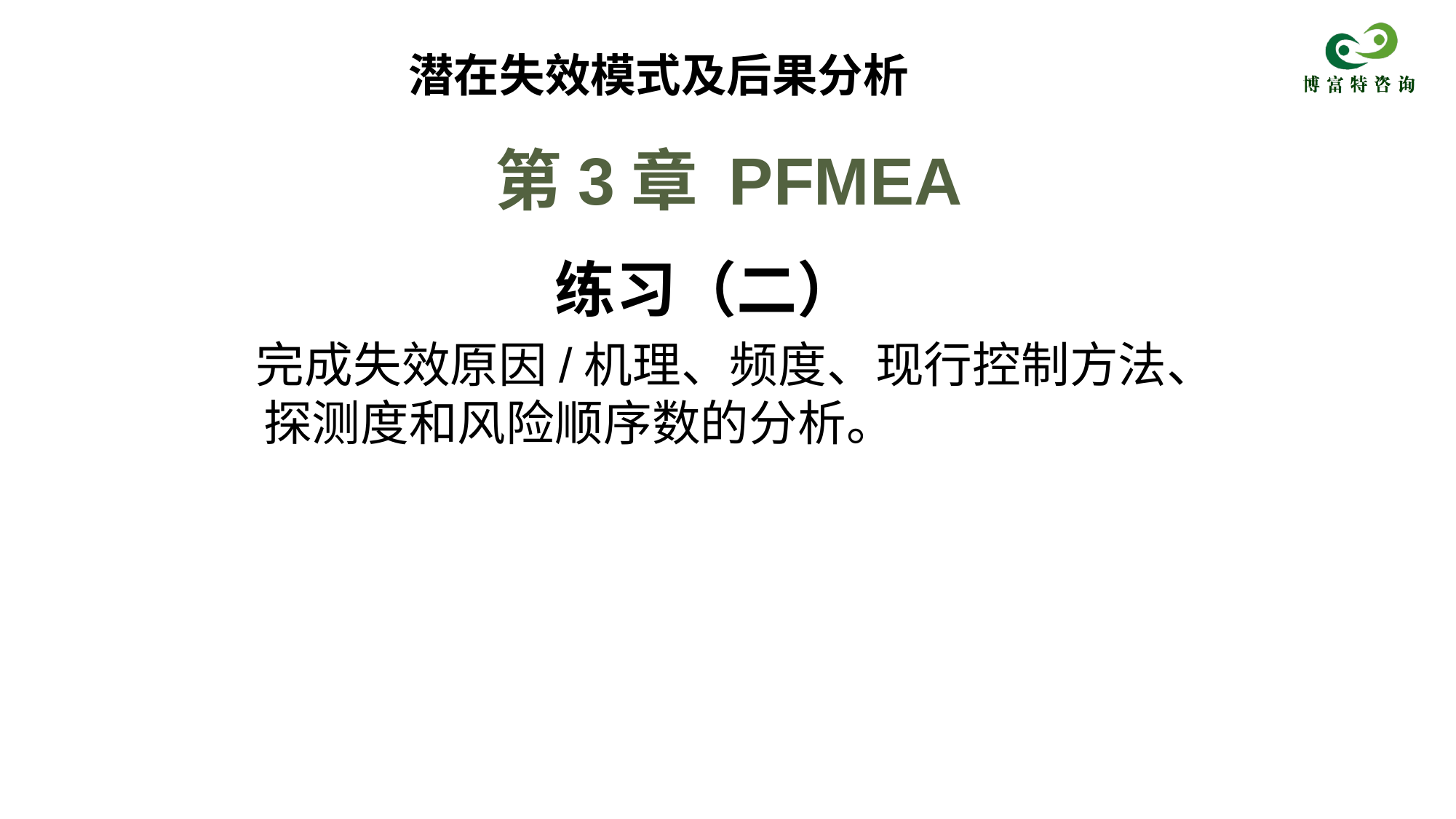

潜在失效模式及后果分析
# 第3章 PFMEA
                       练习（二）
  完成失效原因/机理、频度、现行控制方法、探测度和风险顺序数的分析。
69